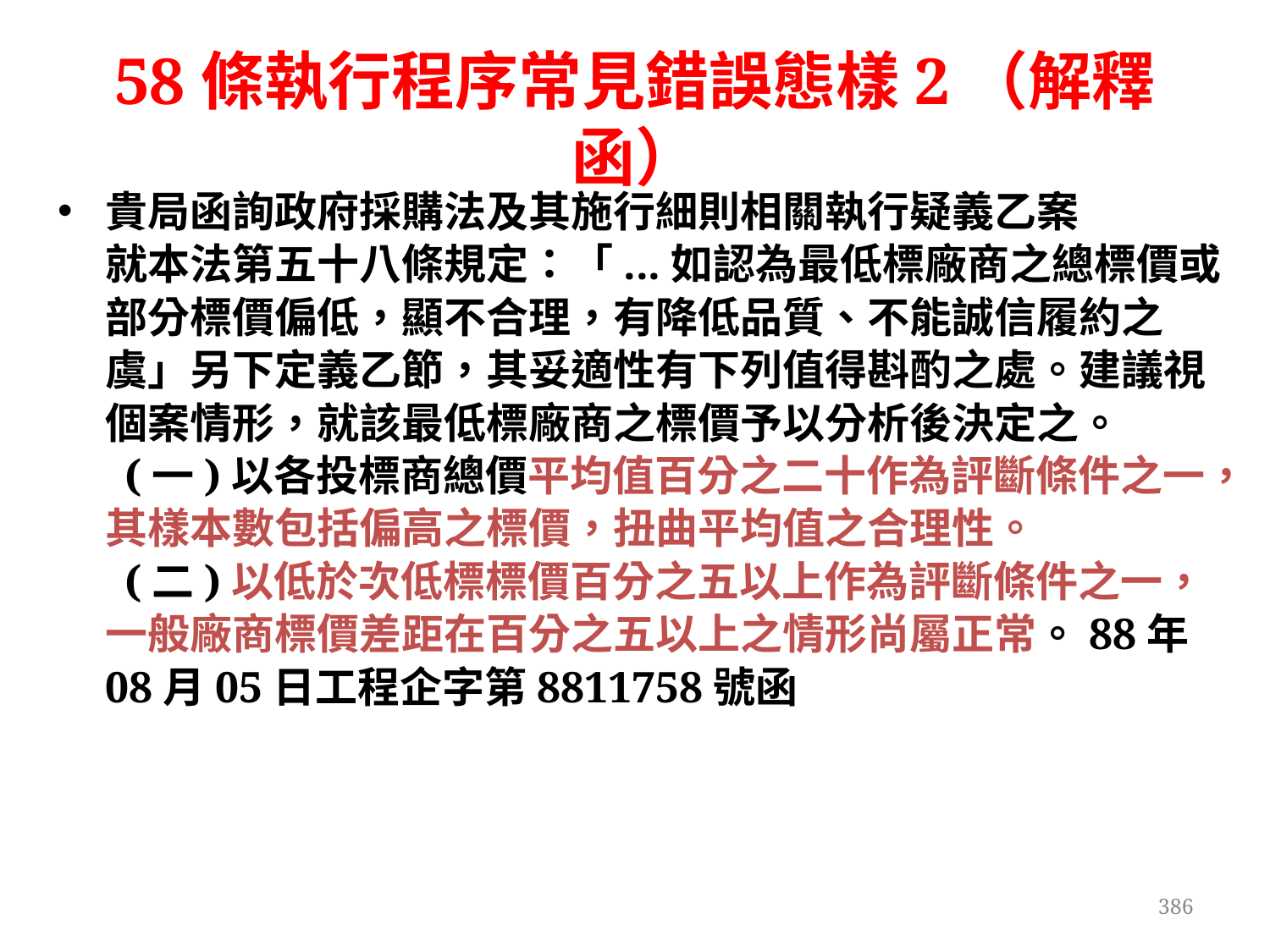

58條執行程序常見錯誤態樣2（解釋函）
貴局函詢政府採購法及其施行細則相關執行疑義乙案
就本法第五十八條規定：「...如認為最低標廠商之總標價或部分標價偏低，顯不合理，有降低品質、不能誠信履約之虞」另下定義乙節，其妥適性有下列值得斟酌之處。建議視個案情形，就該最低標廠商之標價予以分析後決定之。
 (一)以各投標商總價平均值百分之二十作為評斷條件之一，其樣本數包括偏高之標價，扭曲平均值之合理性。
 (二)以低於次低標標價百分之五以上作為評斷條件之一，一般廠商標價差距在百分之五以上之情形尚屬正常。88年08月05日工程企字第8811758號函

386